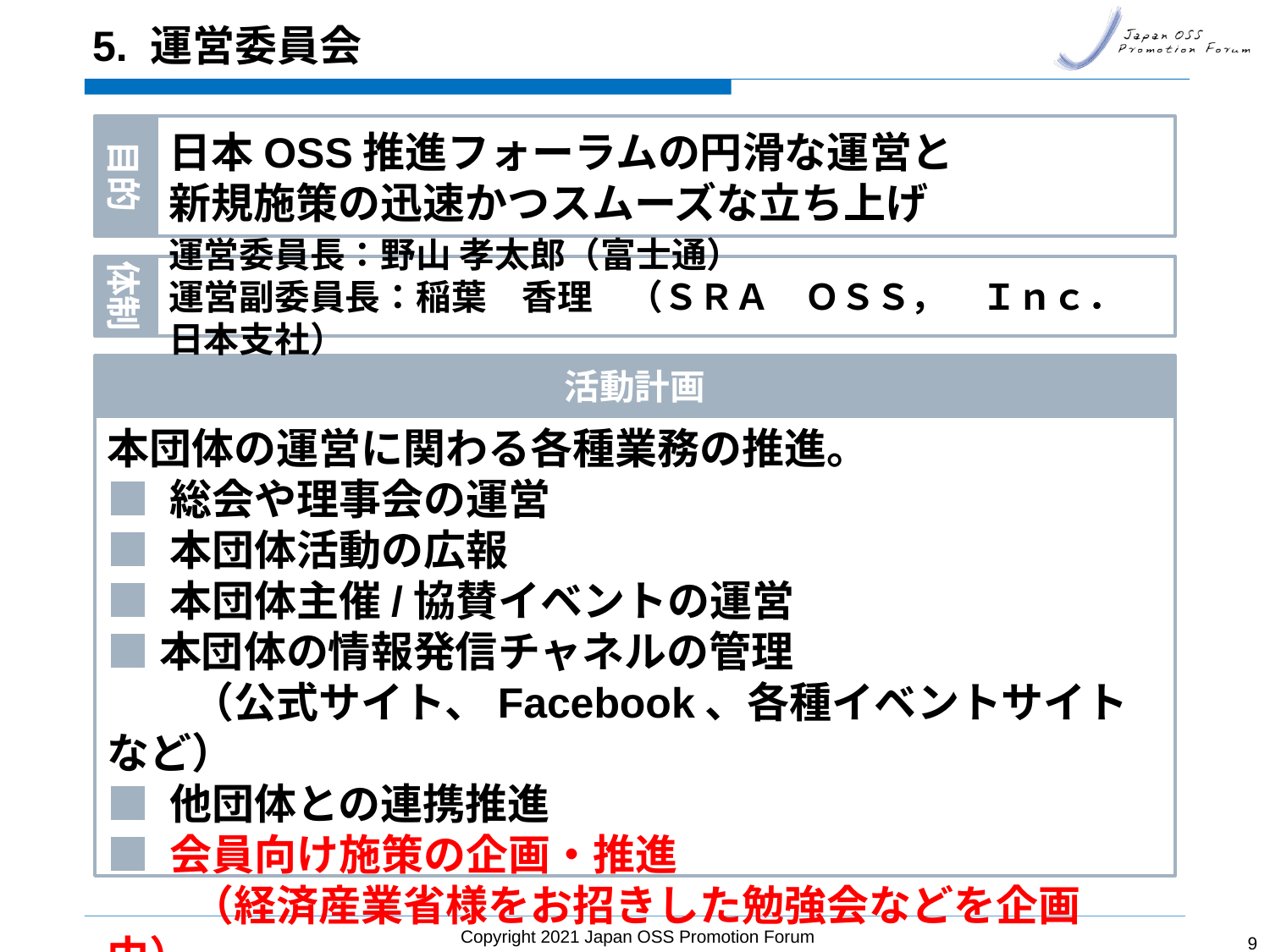

# 5. 運営委員会
目的
日本OSS推進フォーラムの円滑な運営と
新規施策の迅速かつスムーズな立ち上げ
運営委員長：野山 孝太郎（富士通）
運営副委員長：稲葉　香理　（ＳＲＡ　ＯＳＳ，　Ｉｎｃ．　日本支社）
体制
活動計画
本団体の運営に関わる各種業務の推進。
■ 総会や理事会の運営
■ 本団体活動の広報
■ 本団体主催/協賛イベントの運営
■ 本団体の情報発信チャネルの管理
　　（公式サイト、Facebook、各種イベントサイトなど）
■ 他団体との連携推進
■ 会員向け施策の企画・推進
　　（経済産業省様をお招きした勉強会などを企画中）
Copyright 2021 Japan OSS Promotion Forum
9